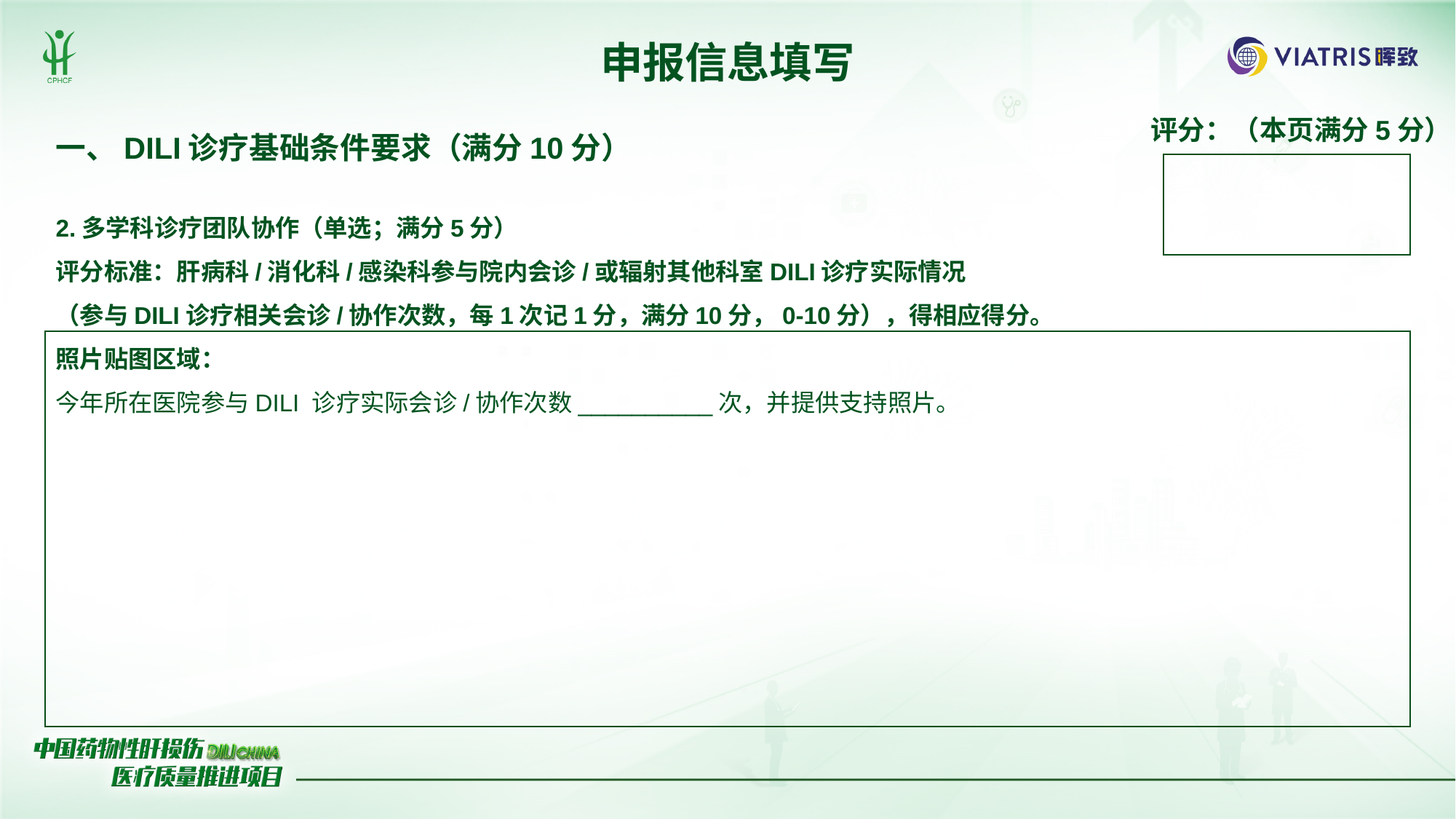

申报信息填写
评分：（本页满分5分）
一、DILI诊疗基础条件要求（满分10分）

2.多学科诊疗团队协作（单选；满分5分）
评分标准：肝病科/消化科/感染科参与院内会诊/或辐射其他科室DILI诊疗实际情况
（参与DILI诊疗相关会诊/协作次数，每1次记1分，满分10分，0-10分），得相应得分。
照片贴图区域：
今年所在医院参与DILI 诊疗实际会诊/协作次数__________次，并提供支持照片。